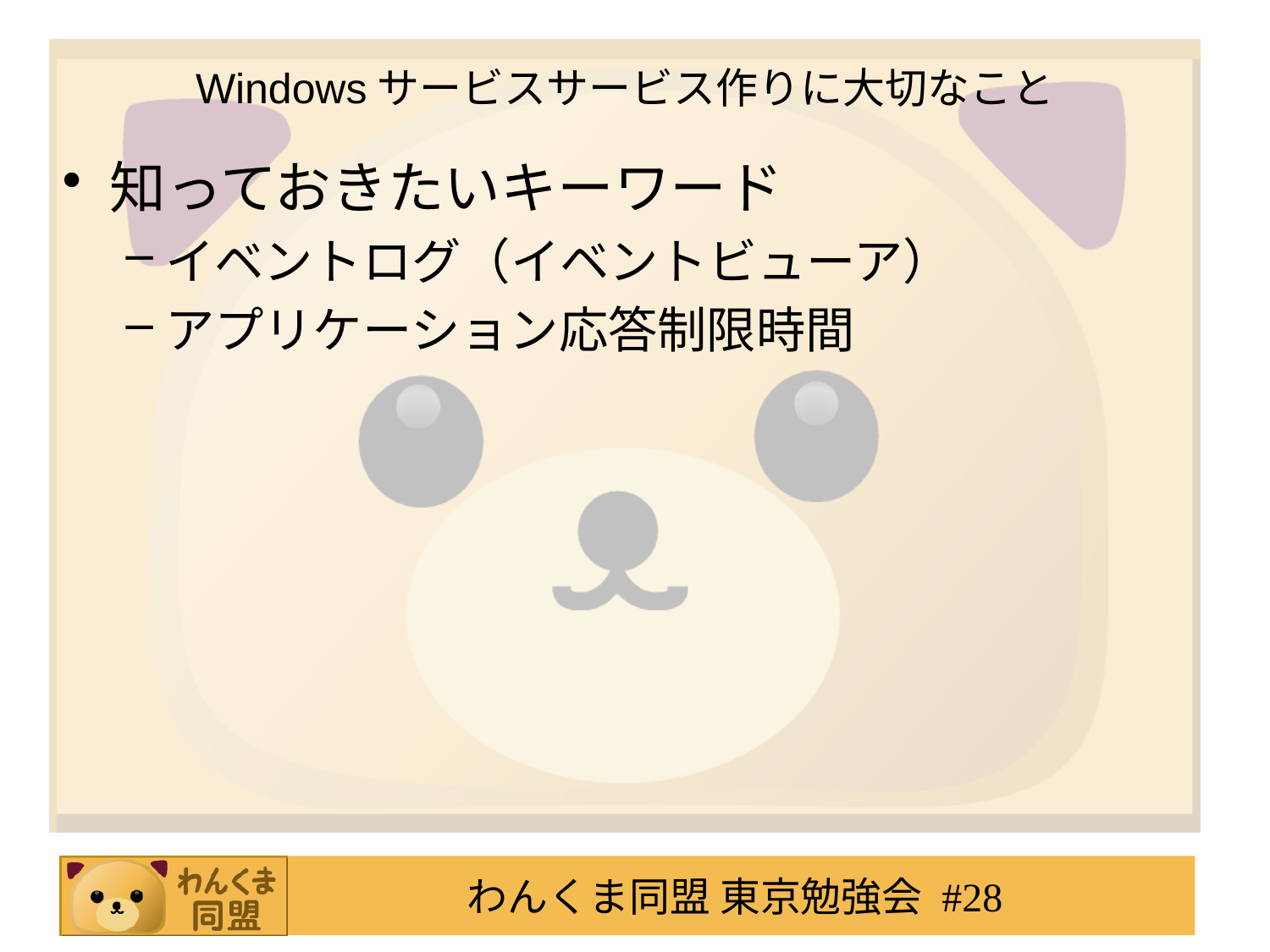

# Windowsサービスサービス作りに大切なこと
知っておきたいキーワード
イベントログ（イベントビューア）
アプリケーション応答制限時間